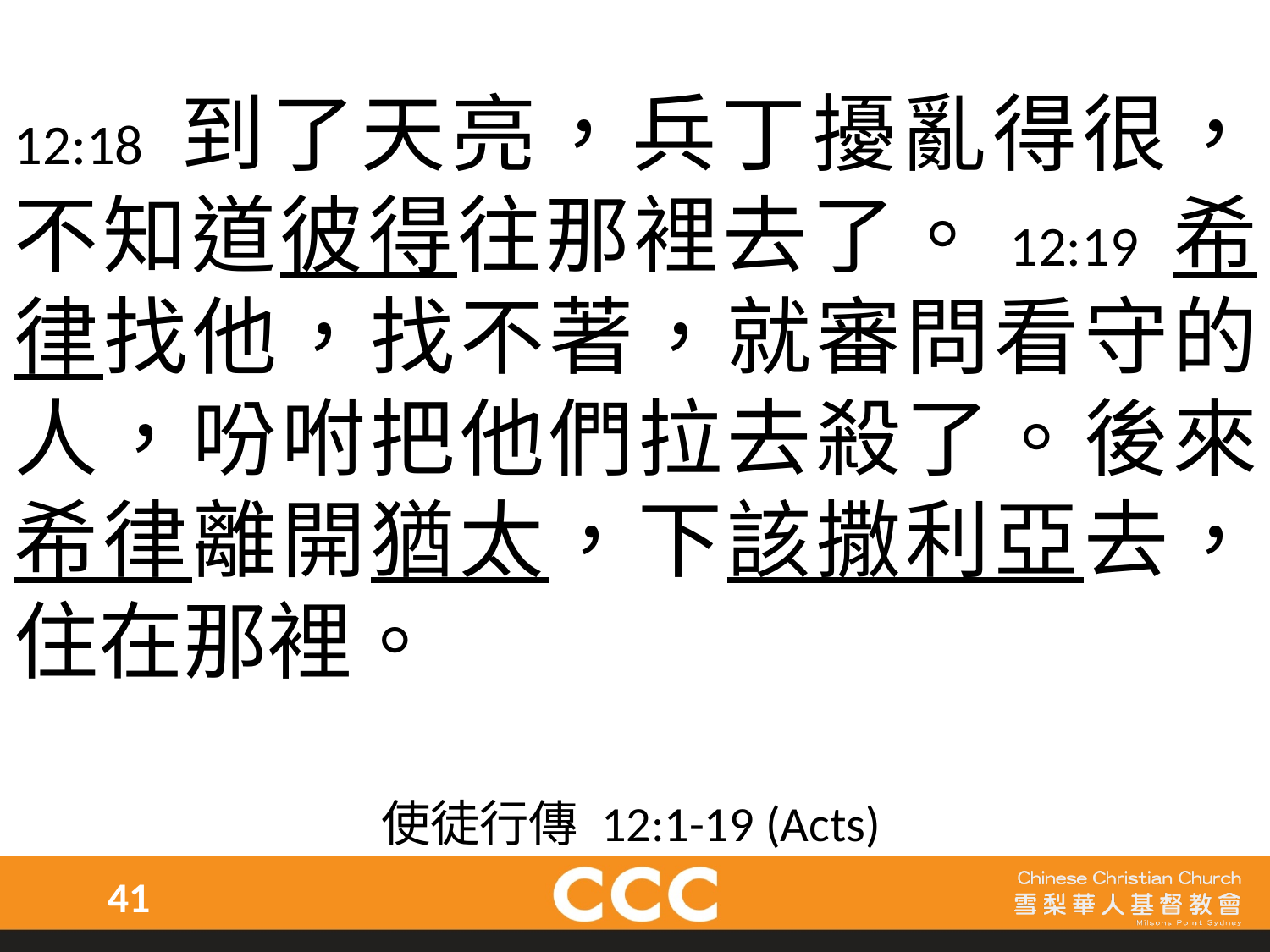

12:18 到了天亮，兵丁擾亂得很，不知道彼得往那裡去了。12:19 希律找他，找不著，就審問看守的人，吩咐把他們拉去殺了。後來希律離開猶太，下該撒利亞去，住在那裡。
使徒行傳 12:1-19 (Acts)
41